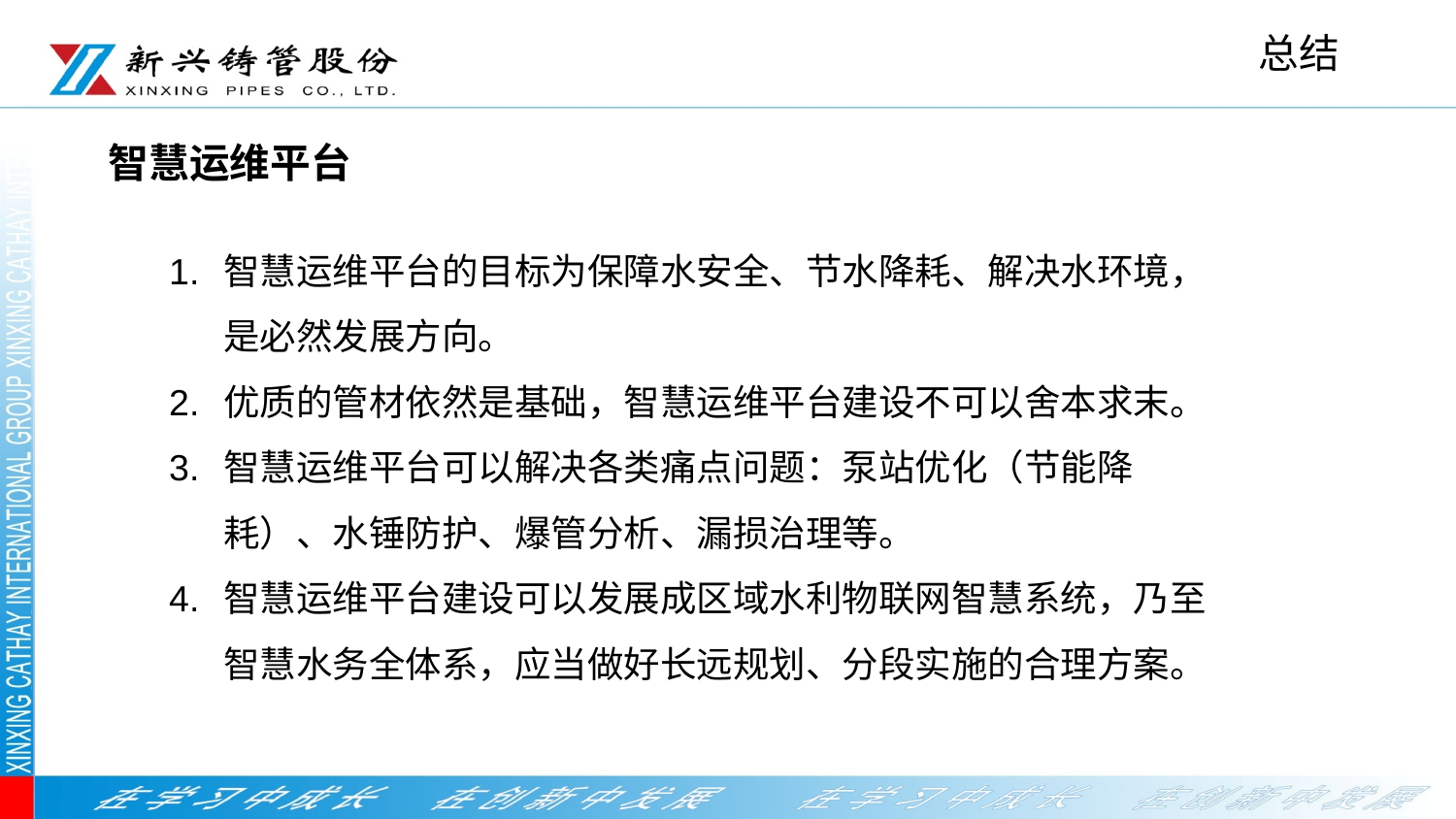

总结
智慧运维平台
智慧运维平台的目标为保障水安全、节水降耗、解决水环境，是必然发展方向。
优质的管材依然是基础，智慧运维平台建设不可以舍本求末。
智慧运维平台可以解决各类痛点问题：泵站优化（节能降耗）、水锤防护、爆管分析、漏损治理等。
智慧运维平台建设可以发展成区域水利物联网智慧系统，乃至智慧水务全体系，应当做好长远规划、分段实施的合理方案。